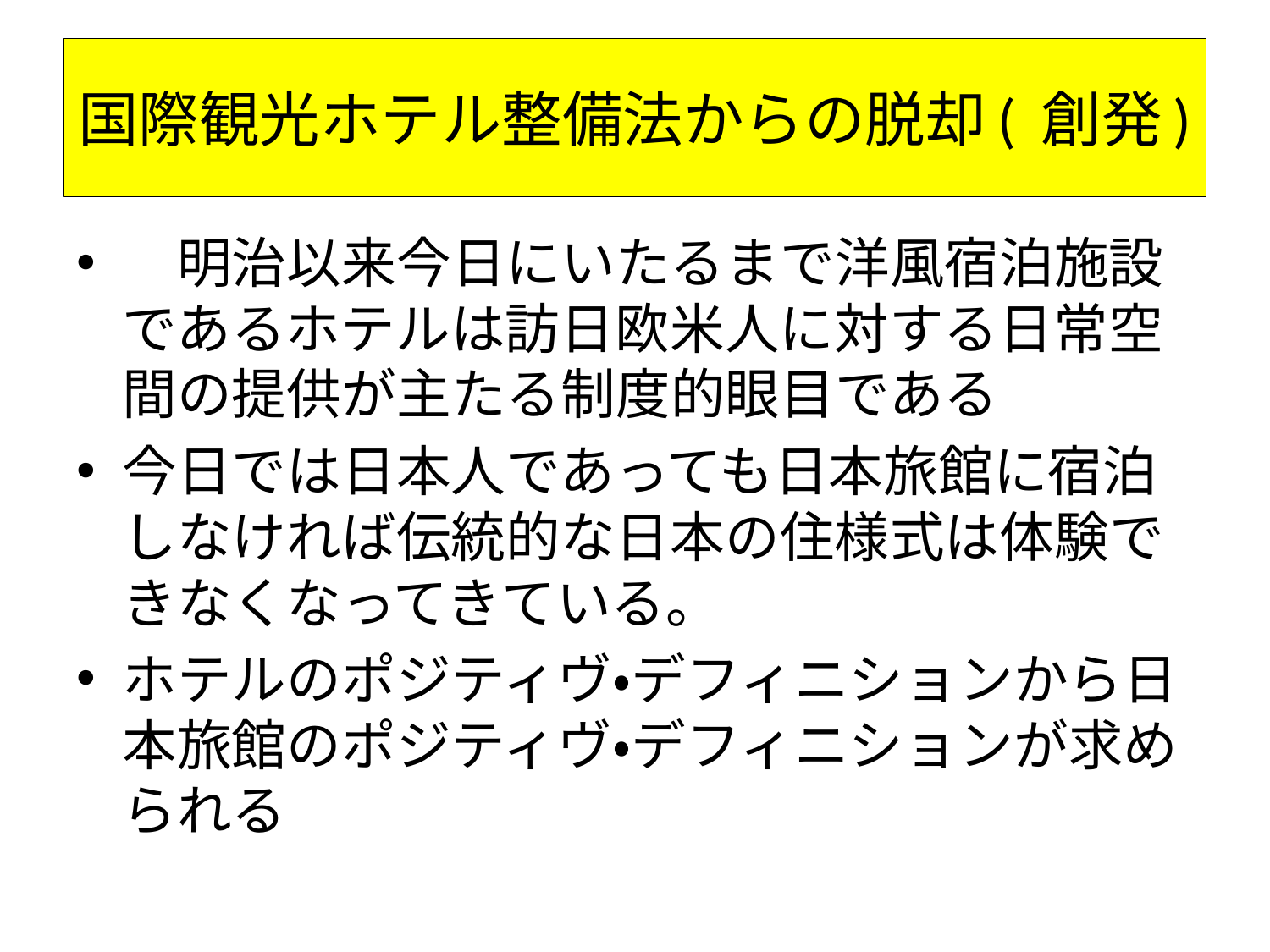

# 国際観光ホテル整備法からの脱却( 創発)
　明治以来今日にいたるまで洋風宿泊施設であるホテルは訪日欧米人に対する日常空間の提供が主たる制度的眼目である
今日では日本人であっても日本旅館に宿泊しなければ伝統的な日本の住様式は体験できなくなってきている。
ホテルのポジティヴ・デフィニションから日本旅館のポジティヴ・デフィニションが求められる